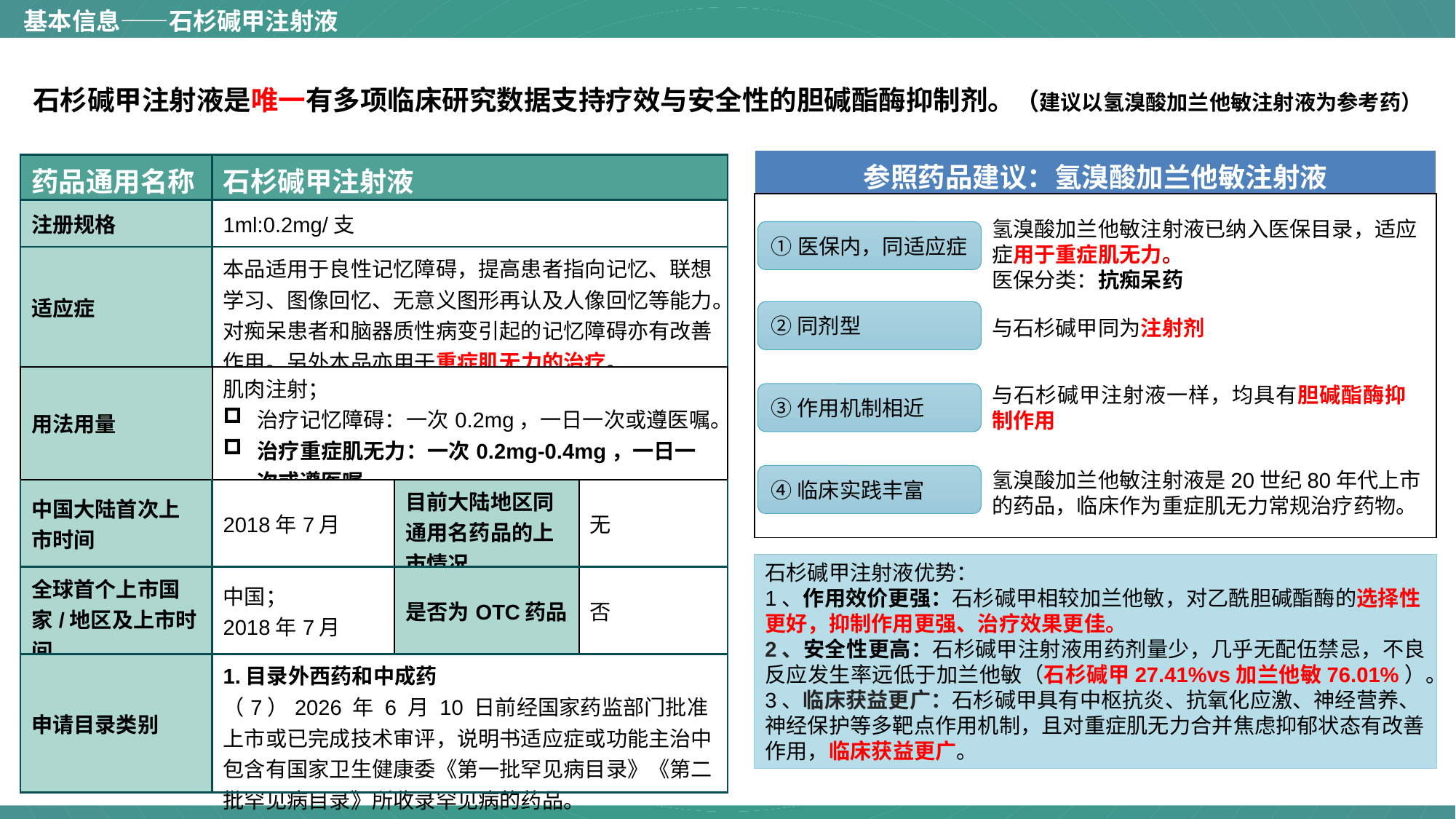

基本信息——石杉碱甲注射液

石杉碱甲注射液是唯一有多项临床研究数据支持疗效与安全性的胆碱酯酶抑制剂。（建议以氢溴酸加兰他敏注射液为参考药）
| 参照药品建议：氢溴酸加兰他敏注射液 |
| --- |
|  |
| 药品通用名称 | 石杉碱甲注射液 |  |  |
| --- | --- | --- | --- |
| 注册规格 | 1ml:0.2mg/支 |  |  |
| 适应症 | 本品适用于良性记忆障碍，提高患者指向记忆、联想学习、图像回忆、无意义图形再认及人像回忆等能力。对痴呆患者和脑器质性病变引起的记忆障碍亦有改善作用。另外本品亦用于重症肌无力的治疗。 |  |  |
| 用法用量 | 肌肉注射； 治疗记忆障碍：一次0.2mg，一日一次或遵医嘱。 治疗重症肌无力：一次0.2mg-0.4mg，一日一次或遵医嘱。 |  |  |
| 中国大陆首次上市时间 | 2018年7月 | 目前大陆地区同通用名药品的上市情况 | 无 |
| 全球首个上市国家/地区及上市时间 | 中国； 2018年7月 | 是否为OTC药品 | 否 |
| 申请目录类别 | 1.目录外西药和中成药 （7）2026 年 6 月 10 日前经国家药监部门批准上市或已完成技术审评，说明书适应症或功能主治中包含有国家卫生健康委《第一批罕见病目录》《第二批罕见病目录》所收录罕见病的药品。 |  |  |
氢溴酸加兰他敏注射液已纳入医保目录，适应症用于重症肌无力。
医保分类：抗痴呆药
①医保内，同适应症
②同剂型
与石杉碱甲同为注射剂
与石杉碱甲注射液一样，均具有胆碱酯酶抑制作用
③作用机制相近
氢溴酸加兰他敏注射液是20世纪80年代上市的药品，临床作为重症肌无力常规治疗药物。
④临床实践丰富
石杉碱甲注射液优势：
1、作用效价更强：石杉碱甲相较加兰他敏，对乙酰胆碱酯酶的选择性更好，抑制作用更强、治疗效果更佳。
2、安全性更高：石杉碱甲注射液用药剂量少，几乎无配伍禁忌，不良反应发生率远低于加兰他敏（石杉碱甲27.41%vs加兰他敏76.01%）。
3、临床获益更广：石杉碱甲具有中枢抗炎、抗氧化应激、神经营养、神经保护等多靶点作用机制，且对重症肌无力合并焦虑抑郁状态有改善作用，临床获益更广。